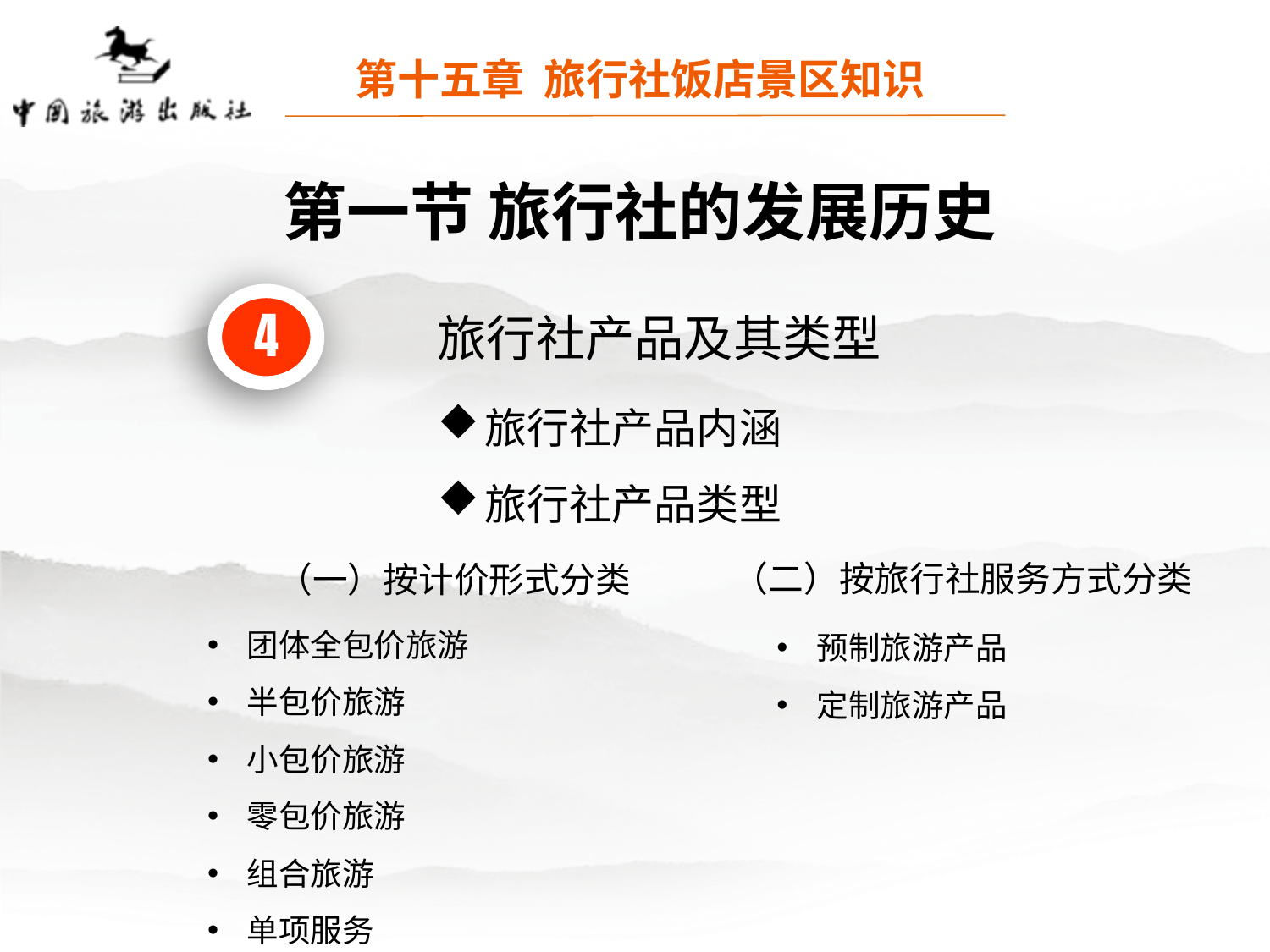

第十五章  旅行社饭店景区知识
第一节 旅行社的发展历史
4
旅行社产品及其类型
旅行社产品内涵
旅行社产品类型

（一）按计价形式分类
（二）按旅行社服务方式分类
团体全包价旅游
半包价旅游
小包价旅游
零包价旅游
组合旅游
单项服务

预制旅游产品
定制旅游产品